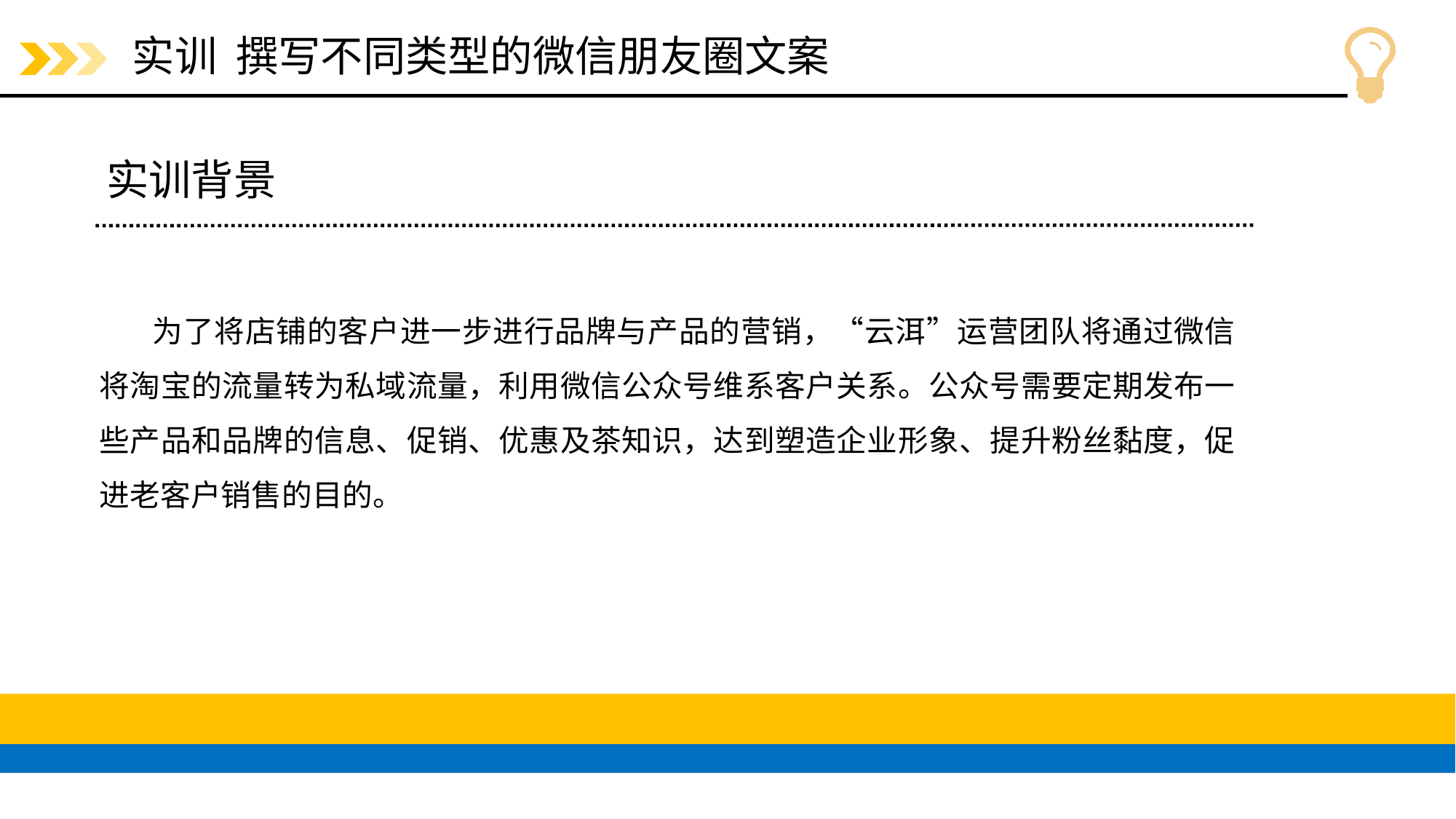

4
# 实训  撰写不同类型的微信朋友圈文案
实训背景
      为了将店铺的客户进一步进行品牌与产品的营销，“云洱”运营团队将通过微信将淘宝的流量转为私域流量，利用微信公众号维系客户关系。公众号需要定期发布一些产品和品牌的信息、促销、优惠及茶知识，达到塑造企业形象、提升粉丝黏度，促进老客户销售的目的。